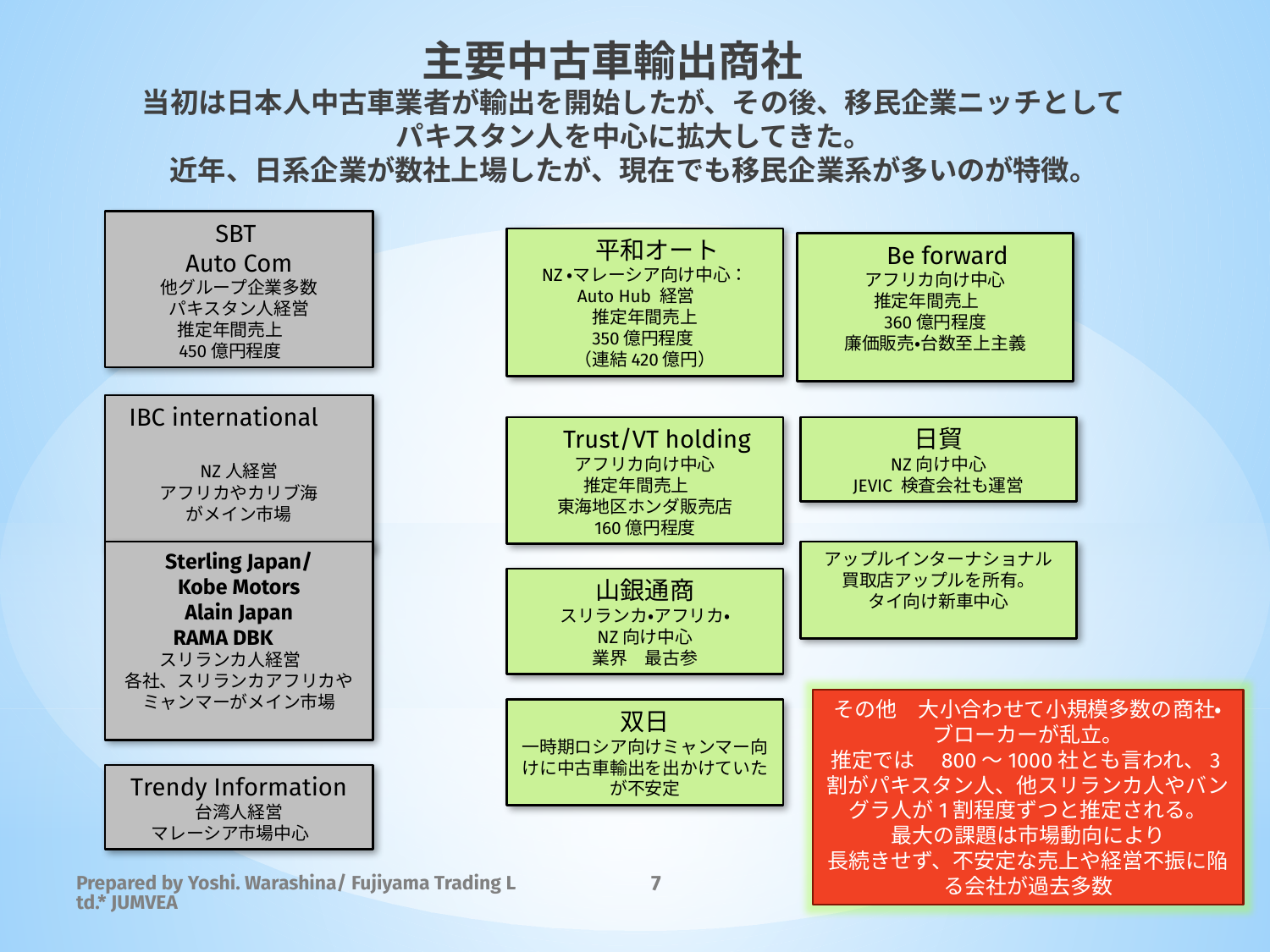

主要中古車輸出商社
当初は日本人中古車業者が輸出を開始したが、その後、移民企業ニッチとして
パキスタン人を中心に拡大してきた。
近年、日系企業が数社上場したが、現在でも移民企業系が多いのが特徴。
SBT
Auto Com
他グループ企業多数
パキスタン人経営
推定年間売上
450億円程度
　平和オート
NZ・マレーシア向け中心：
Auto Hub 経営
推定年間売上
350億円程度
（連結420億円）
　Be forward
アフリカ向け中心
推定年間売上
360億円程度
廉価販売・台数至上主義

IBC international
NZ人経営
アフリカやカリブ海
がメイン市場

　Trust/VT holding
アフリカ向け中心
推定年間売上
東海地区ホンダ販売店
160億円程度
日貿
NZ向け中心
JEVIC 検査会社も運営
Sterling Japan/
Kobe Motors
Alain Japan
RAMA DBK
スリランカ人経営
各社、スリランカアフリカやミャンマーがメイン市場

アップルインターナショナル
買取店アップルを所有。
タイ向け新車中心

山銀通商
スリランカ・アフリカ・
NZ向け中心
業界　最古参
その他　大小合わせて小規模多数の商社・ブローカーが乱立。
推定では　800〜1000社とも言われ、3割がパキスタン人、他スリランカ人やバングラ人が1割程度ずつと推定される。
最大の課題は市場動向により
長続きせず、不安定な売上や経営不振に陥る会社が過去多数
双日
一時期ロシア向けミャンマー向けに中古車輸出を出かけていたが不安定
Trendy Information
台湾人経営
マレーシア市場中心
Prepared by Yoshi. Warashina/ Fujiyama Trading Ltd.* JUMVEA
7
2015/5/13